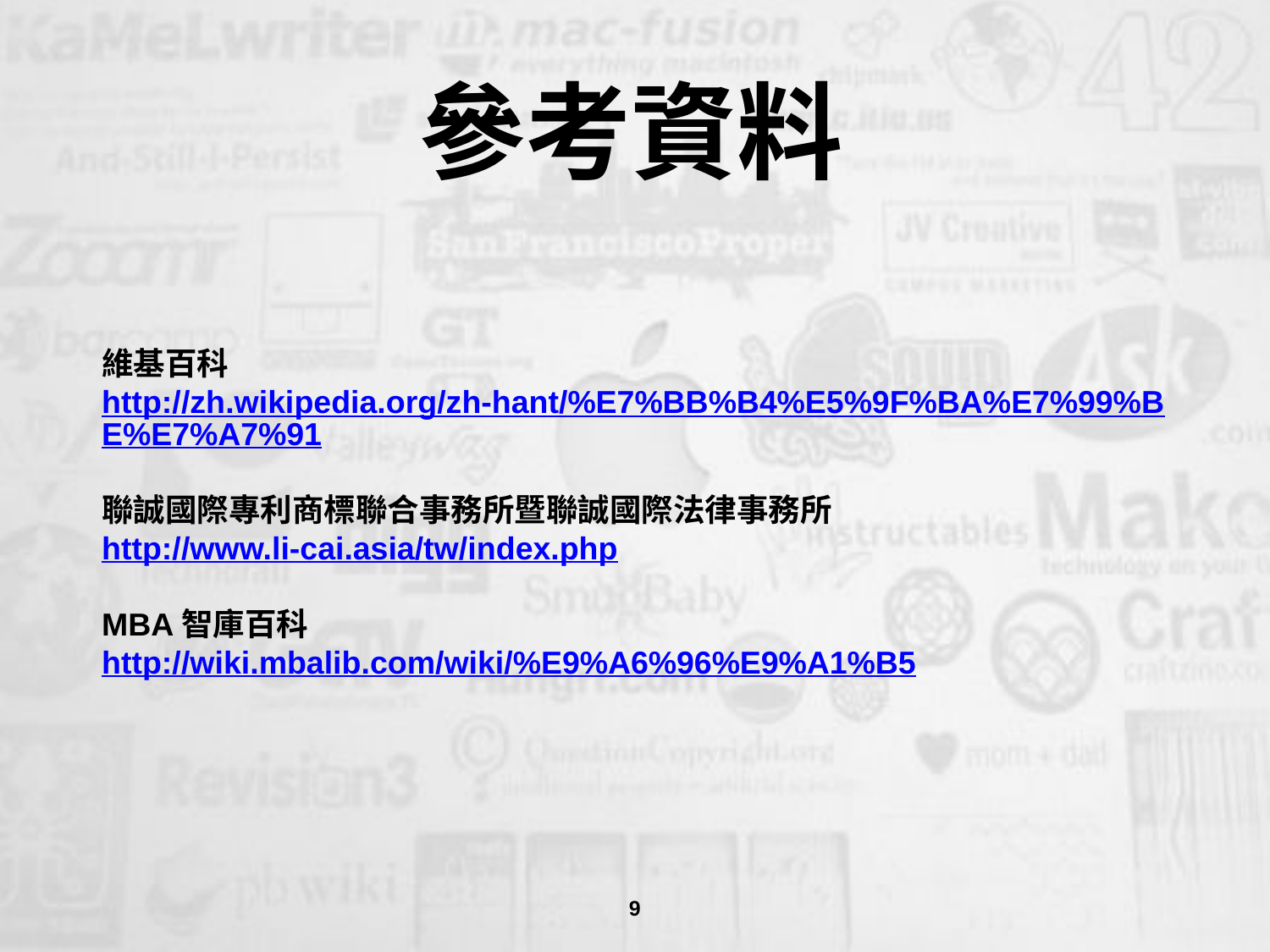

# 參考資料
維基百科
http://zh.wikipedia.org/zh-hant/%E7%BB%B4%E5%9F%BA%E7%99%BE%E7%A7%91

聯誠國際專利商標聯合事務所暨聯誠國際法律事務所
http://www.li-cai.asia/tw/index.php

MBA智庫百科
http://wiki.mbalib.com/wiki/%E9%A6%96%E9%A1%B5
9